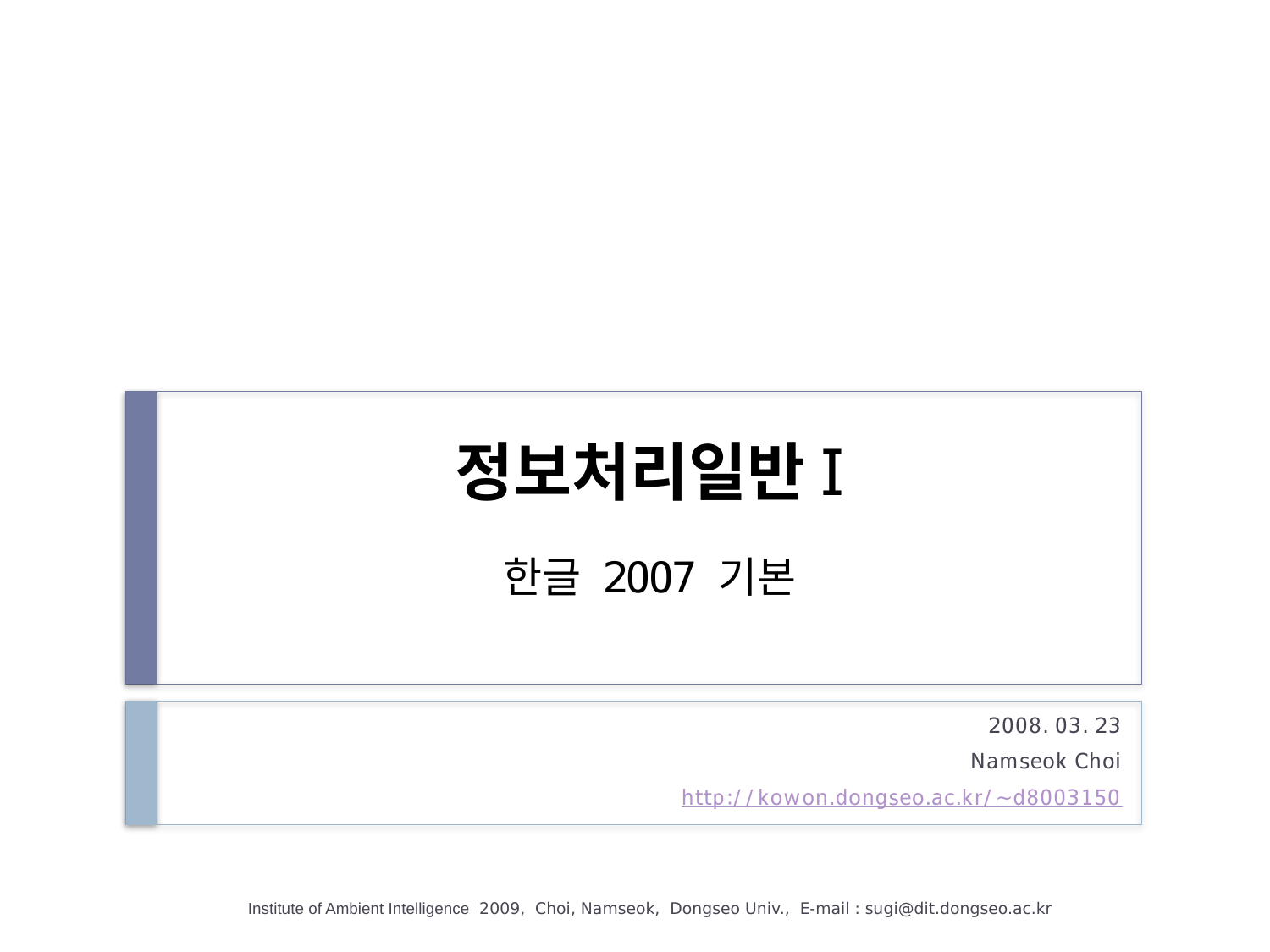

# 정보처리일반I 한글 2007 기본
2008. 03. 23
Namseok Choi
http://kowon.dongseo.ac.kr/~d8003150